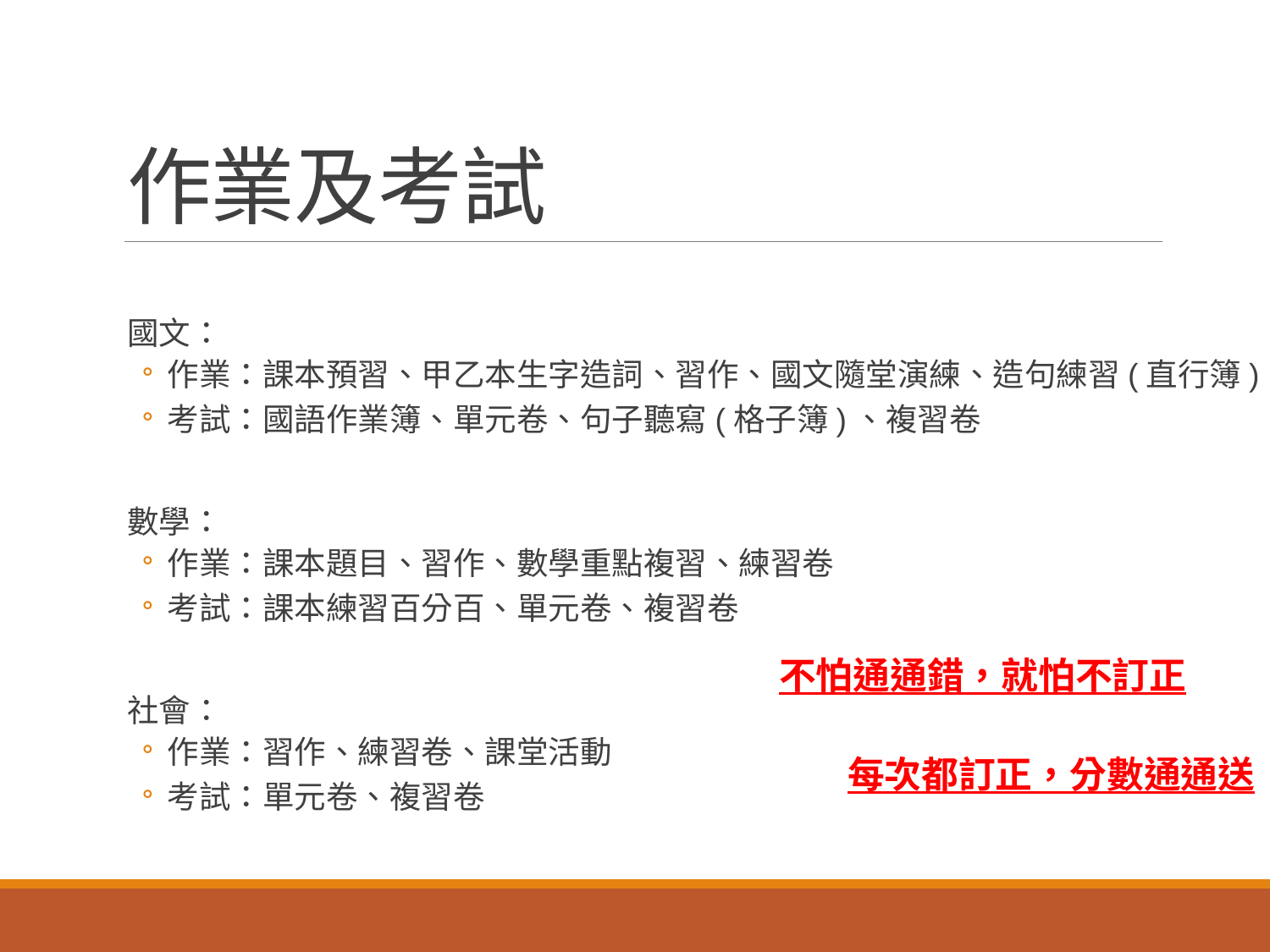

# 作業及考試
國文：
作業：課本預習、甲乙本生字造詞、習作、國文隨堂演練、造句練習(直行簿)
考試：國語作業簿、單元卷、句子聽寫(格子簿)、複習卷

數學：
作業：課本題目、習作、數學重點複習、練習卷
考試：課本練習百分百、單元卷、複習卷

社會：
作業：習作、練習卷、課堂活動
考試：單元卷、複習卷
不怕通通錯，就怕不訂正
每次都訂正，分數通通送